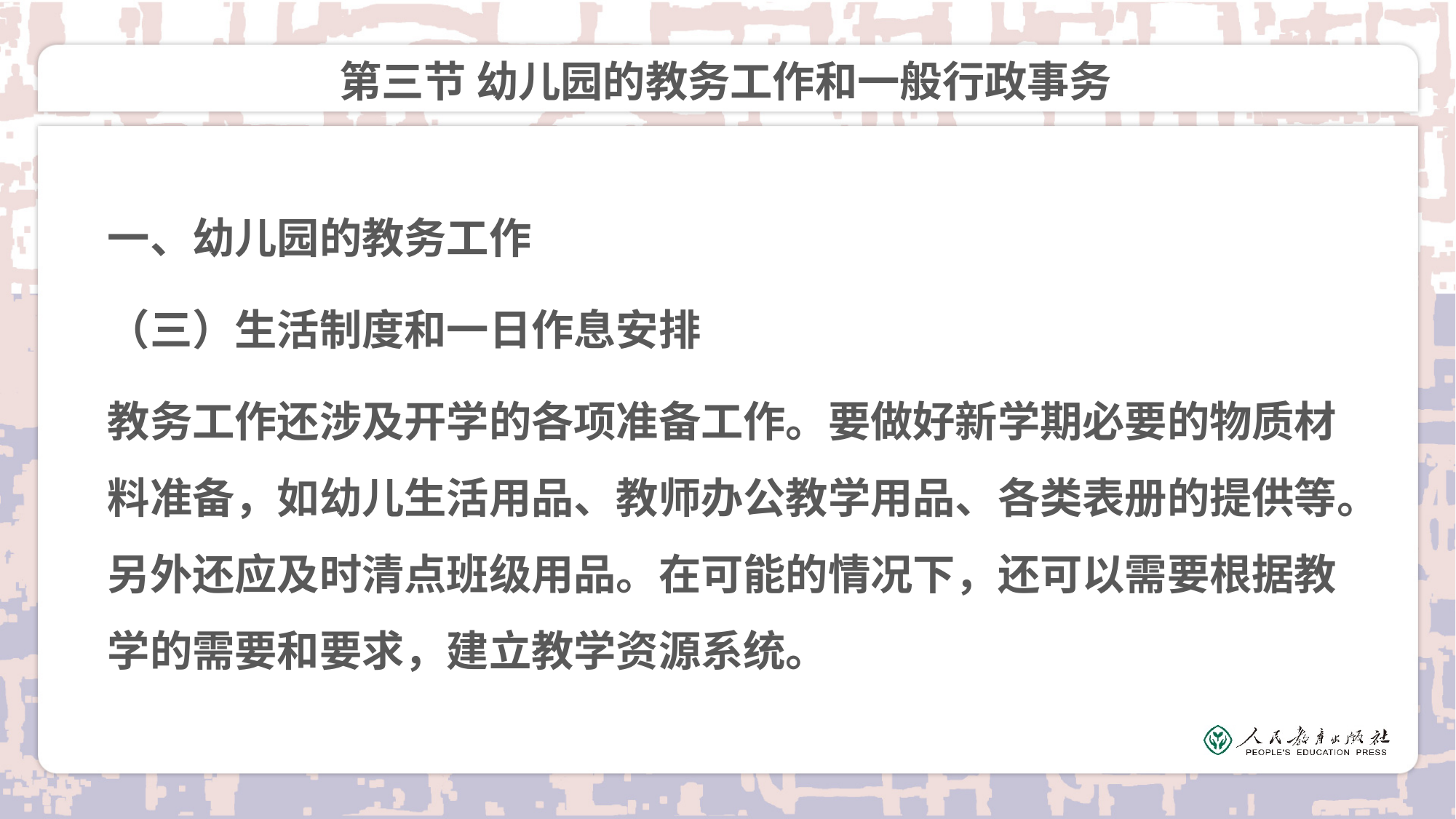

# 第三节 幼儿园的教务工作和一般行政事务
一、幼儿园的教务工作
（三）生活制度和一日作息安排
教务工作还涉及开学的各项准备工作。要做好新学期必要的物质材料准备，如幼儿生活用品、教师办公教学用品、各类表册的提供等。另外还应及时清点班级用品。在可能的情况下，还可以需要根据教学的需要和要求，建立教学资源系统。